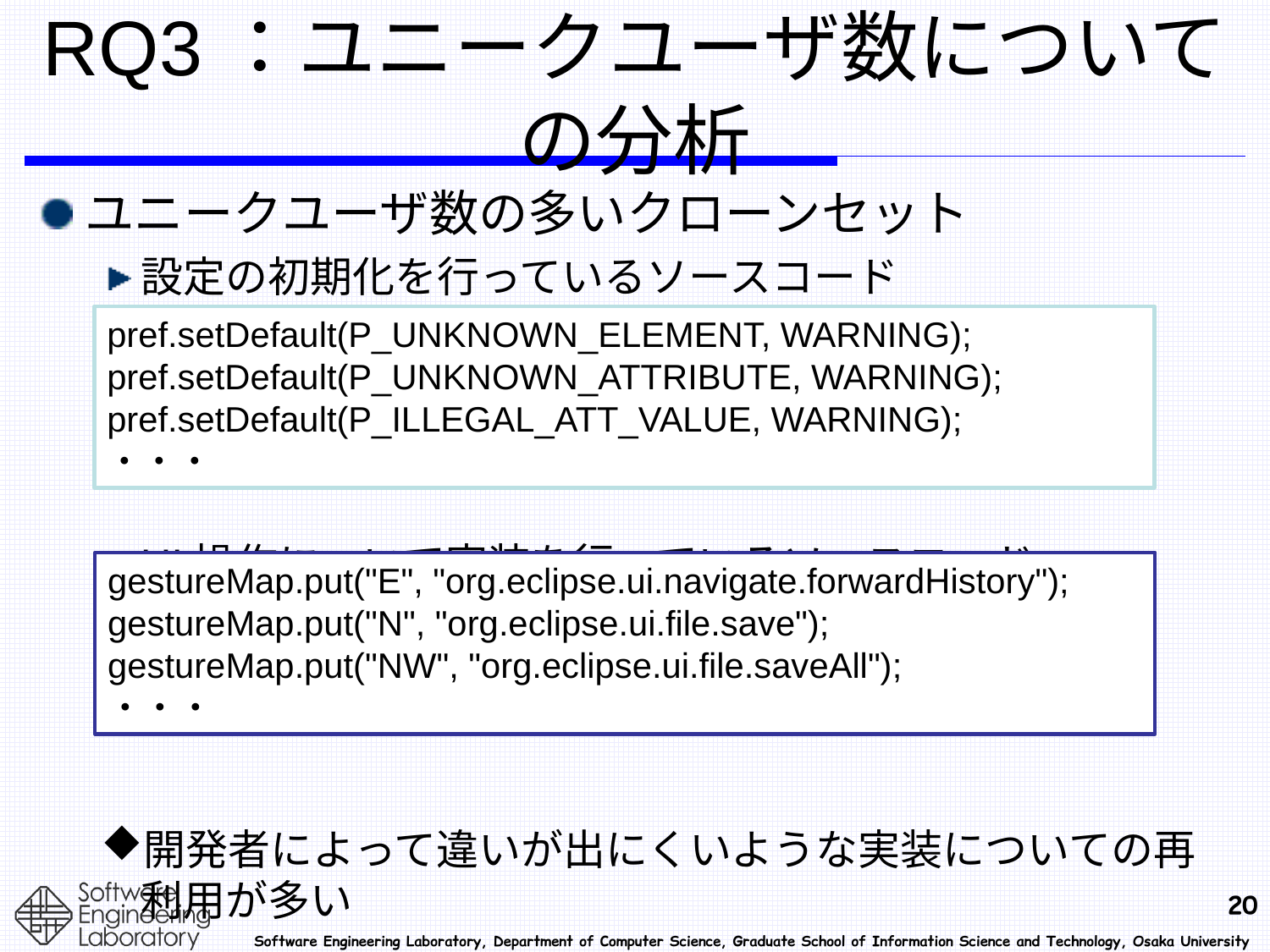

# RQ3：ユニークユーザ数についての分析
ユニークユーザ数の多いクローンセット
設定の初期化を行っているソースコード

UI操作について実装を行っているソースコード

開発者によって違いが出にくいような実装についての再利用が多い
pref.setDefault(P_UNKNOWN_ELEMENT, WARNING);
pref.setDefault(P_UNKNOWN_ATTRIBUTE, WARNING);
pref.setDefault(P_ILLEGAL_ATT_VALUE, WARNING);
・・・
gestureMap.put("E", "org.eclipse.ui.navigate.forwardHistory");
gestureMap.put("N", "org.eclipse.ui.file.save");
gestureMap.put("NW", "org.eclipse.ui.file.saveAll");
・・・